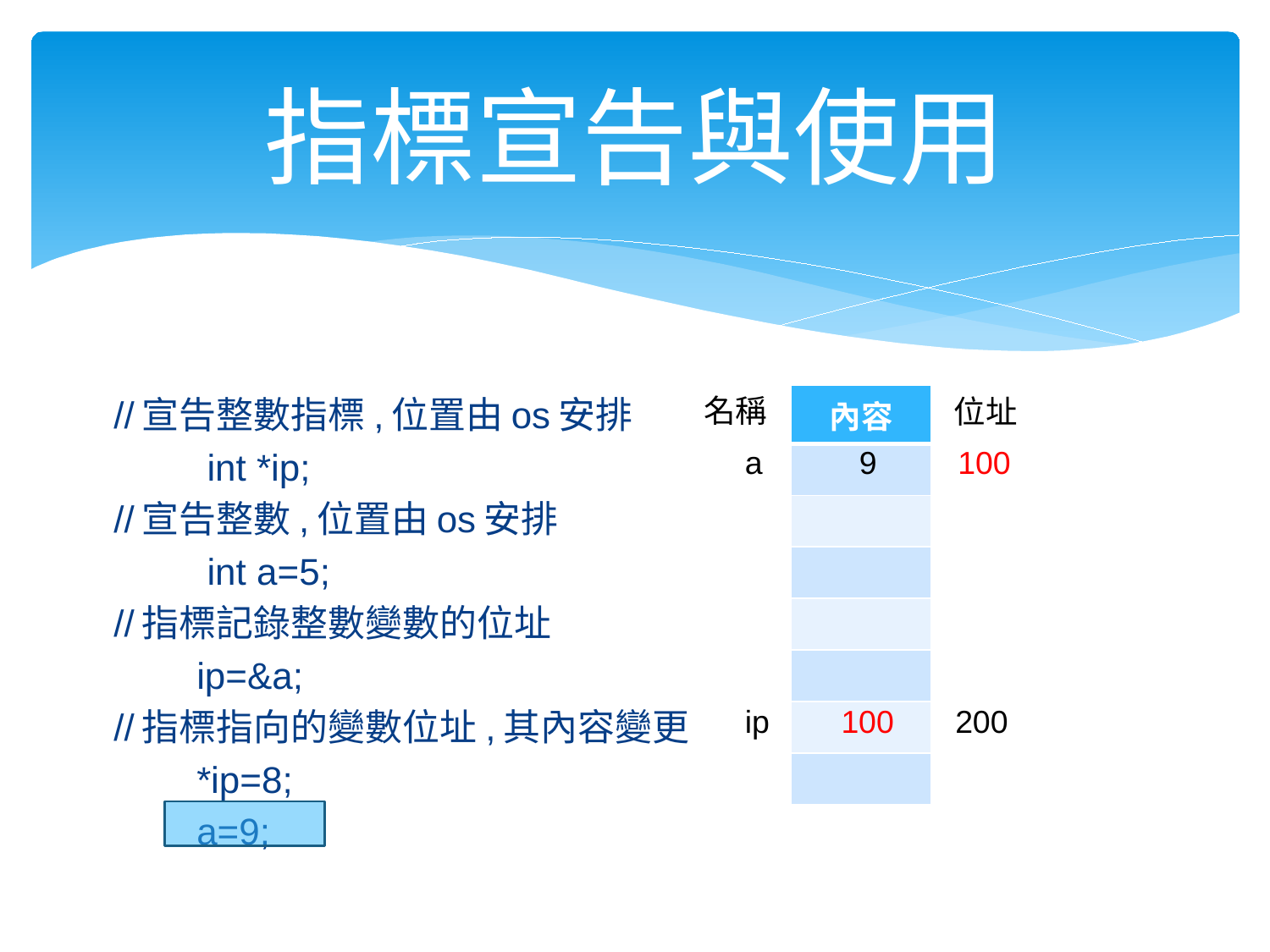

# 指標宣告與使用
//宣告整數指標,位置由os安排
         int *ip;
//宣告整數,位置由os安排
         int a=5;
//指標記錄整數變數的位址
        ip=&a;
//指標指向的變數位址,其內容變更
        *ip=8;
        a=9;

名稱
| 內容 |
| --- |
|  |
|  |
|  |
|  |
|  |
|  |
|  |
位址
a
9
100
ip
100
200